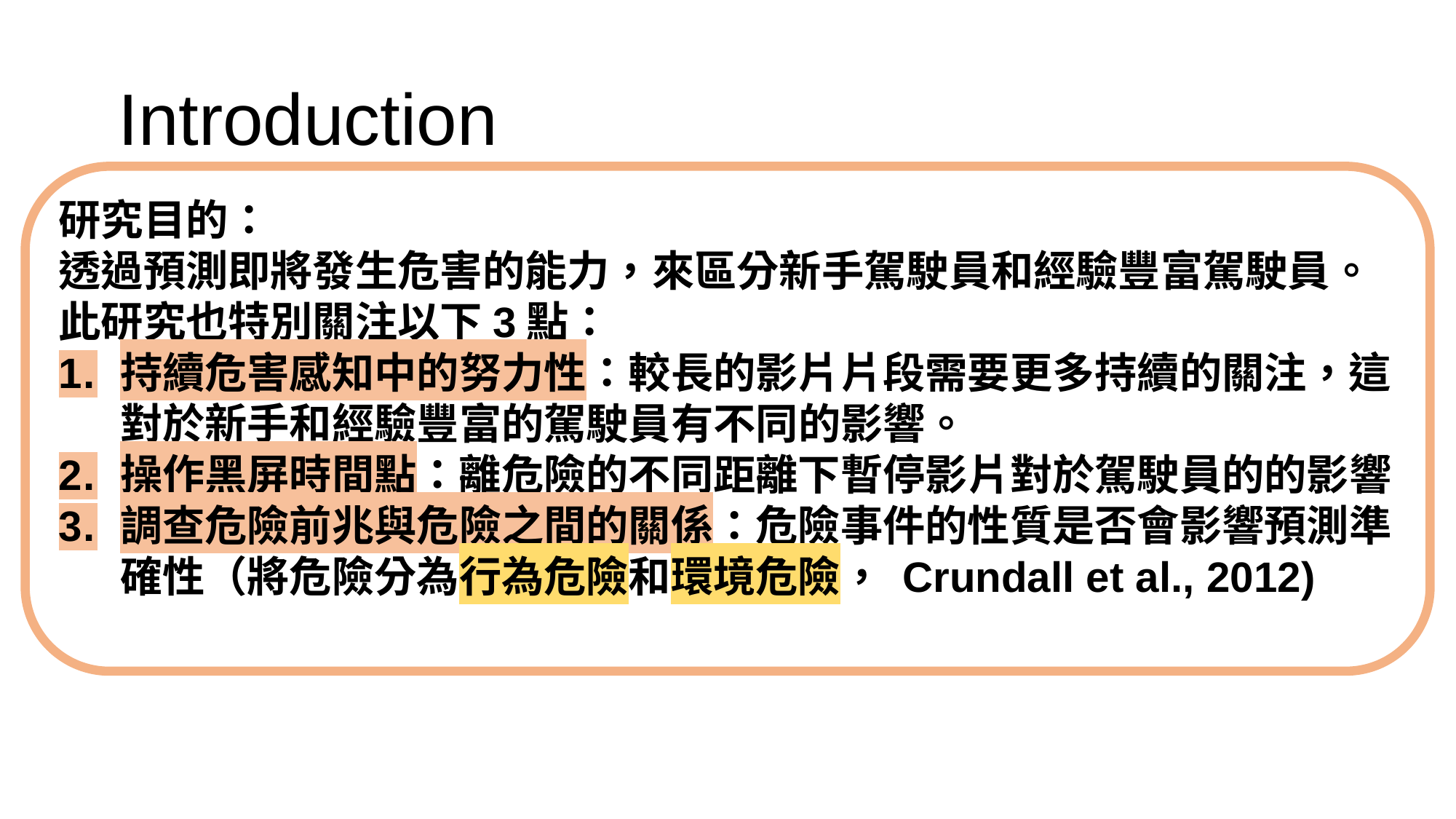

Introduction

研究目的：
透過預測即將發生危害的能力，來區分新手駕駛員和經驗豐富駕駛員。
此研究也特別關注以下3點：
持續危害感知中的努力性：較長的影片片段需要更多持續的關注，這對於新手和經驗豐富的駕駛員有不同的影響。
操作黑屏時間點：離危險的不同距離下暫停影片對於駕駛員的的影響
調查危險前兆與危險之間的關係：危險事件的性質是否會影響預測準確性（將危險分為行為危險和環境危險， Crundall et al., 2012)